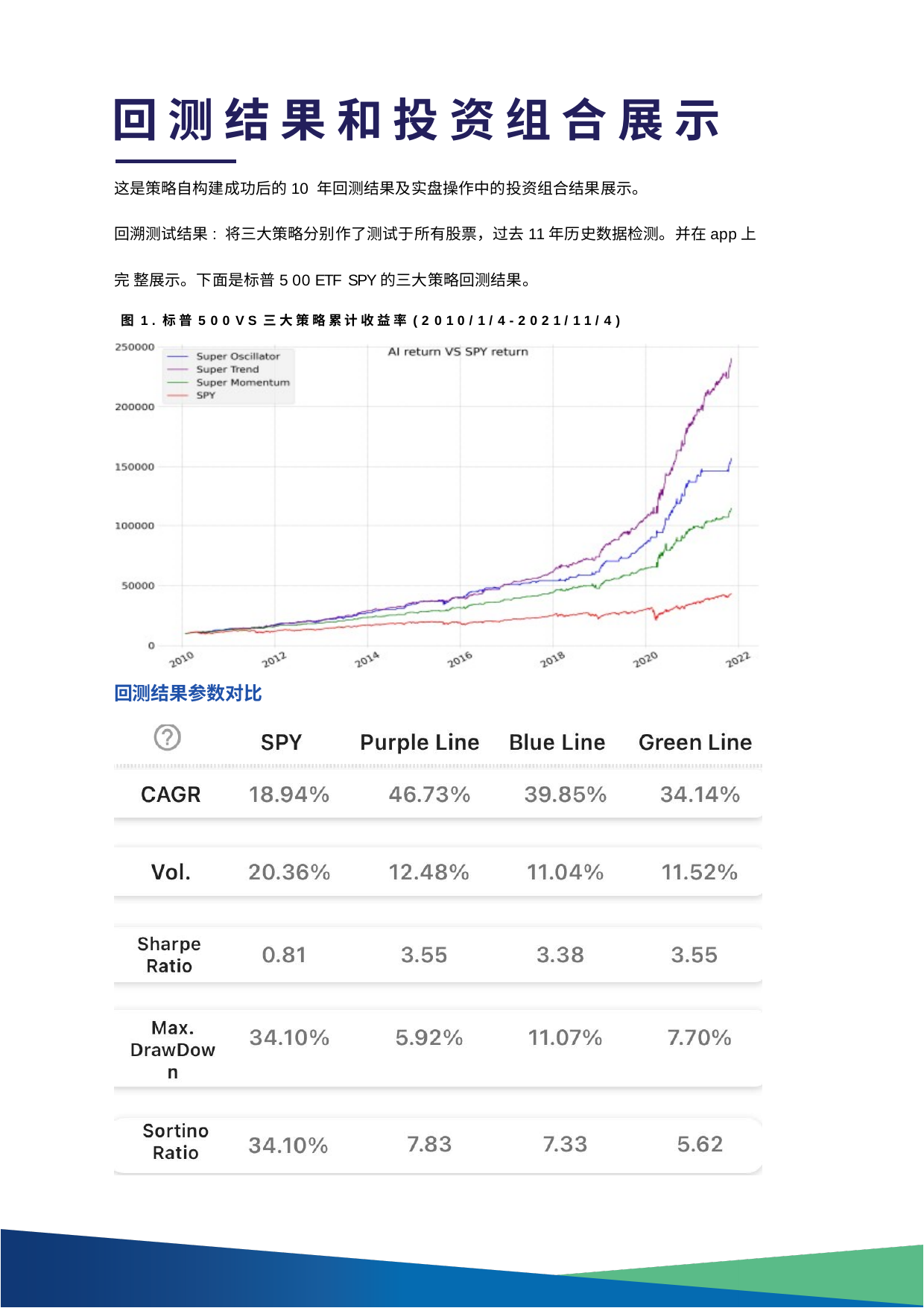

# 回 测 结 果 和 投 资 组 合 展 示

这是策略自构建成功后的10 年回测结果及实盘操作中的投资组合结果展示。
回溯测试结果: 将三大策略分别作了测试于所有股票，过去11年历史数据检测。并在app上完 整展示。下面是标普5 00 ETF SPY的三大策略回测结果。

图 1 . 标 普 5 0 0 V S 三 大 策 略 累 计 收 益 率 ( 2 0 1 0 / 1 / 4 - 2 0 2 1 / 1 1 / 4 )

回测结果参数对比

6